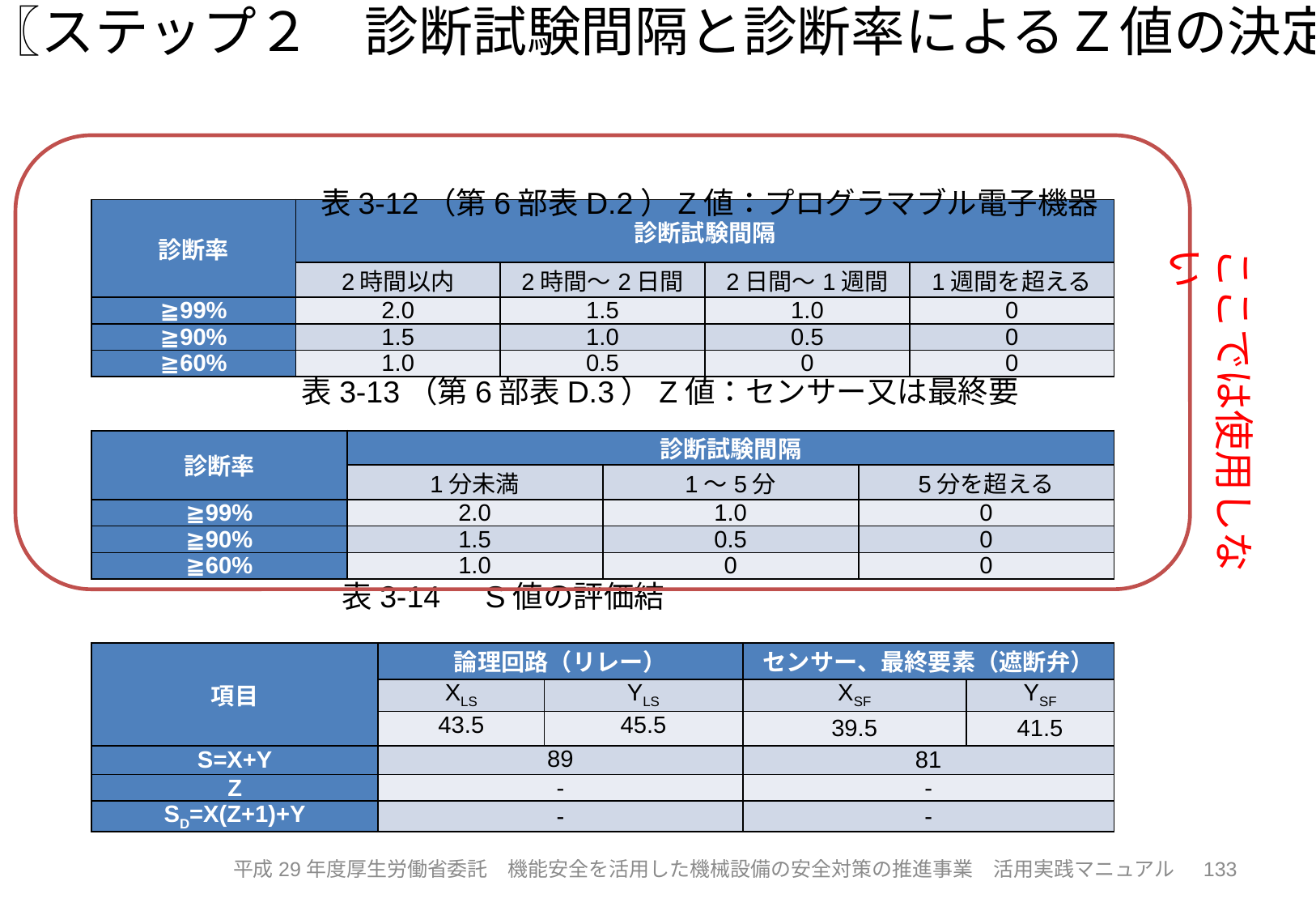

〖ステップ２　診断試験間隔と診断率によるＺ値の決定〗

　　　　　　　　　　　表3-12（第6部表D.2）Z値：プログラマブル電子機器

| 診断率 | 診断試験間隔 |  |  |  |
| --- | --- | --- | --- | --- |
|  | 2時間以内 | 2時間～2日間 | 2日間～1週間 | 1週間を超える |
| ≧99% | 2.0 | 1.5 | 1.0 | 0 |
| ≧90% | 1.5 | 1.0 | 0.5 | 0 |
| ≧60% | 1.0 | 0.5 | 0 | 0 |
ここでは使用しない
　　　　　　　　　　　表3-13（第6部表D.3）Z値：センサー又は最終要素
| 診断率 | 診断試験間隔 |  |  |
| --- | --- | --- | --- |
|  | 1分未満 | 1～5分 | 5分を超える |
| ≧99% | 2.0 | 1.0 | 0 |
| ≧90% | 1.5 | 0.5 | 0 |
| ≧60% | 1.0 | 0 | 0 |
　　　　　　　　　　　　表3-14　S値の評価結果
| 項目 | 論理回路（リレー） |  | センサー、最終要素（遮断弁） |  |
| --- | --- | --- | --- | --- |
|  | XLS | YLS | XSF | YSF |
|  | 43.5 | 45.5 | 39.5 | 41.5 |
| S=X+Y | 89 |  | 81 |  |
| Z | - |  | - |  |
| SD=X(Z+1)+Y | - |  | - |  |
133
平成29年度厚生労働省委託　機能安全を活用した機械設備の安全対策の推進事業　活用実践マニュアル